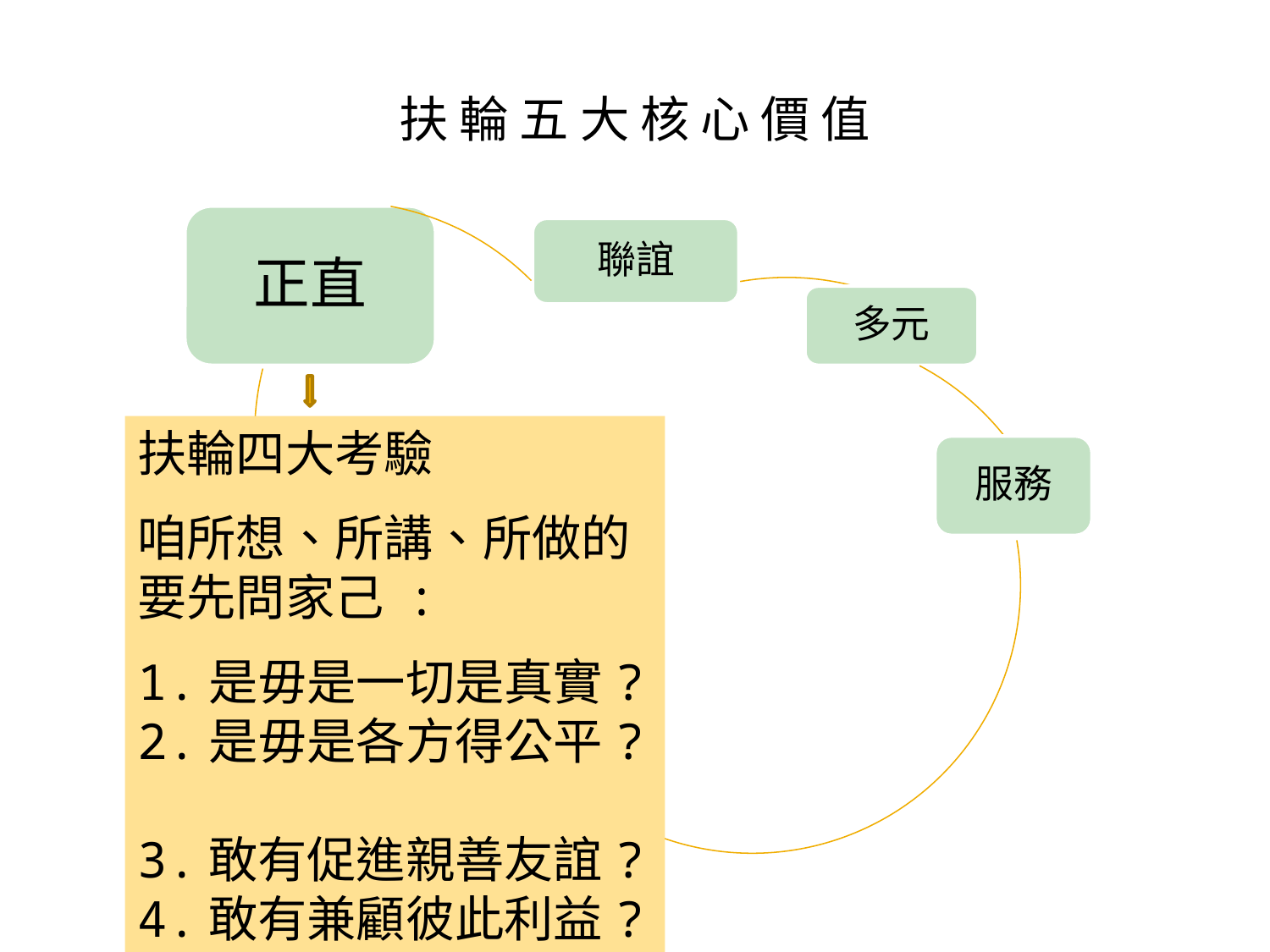

# 扶 輪 五 大 核 心 價 值
聯誼
多元
服務

正直

扶輪四大考驗

咱所想、所講、所做的要先問家己 :

1.是毋是一切是真實?
2.是毋是各方得公平?
3.敢有促進親善友誼?
4.敢有兼顧彼此利益?